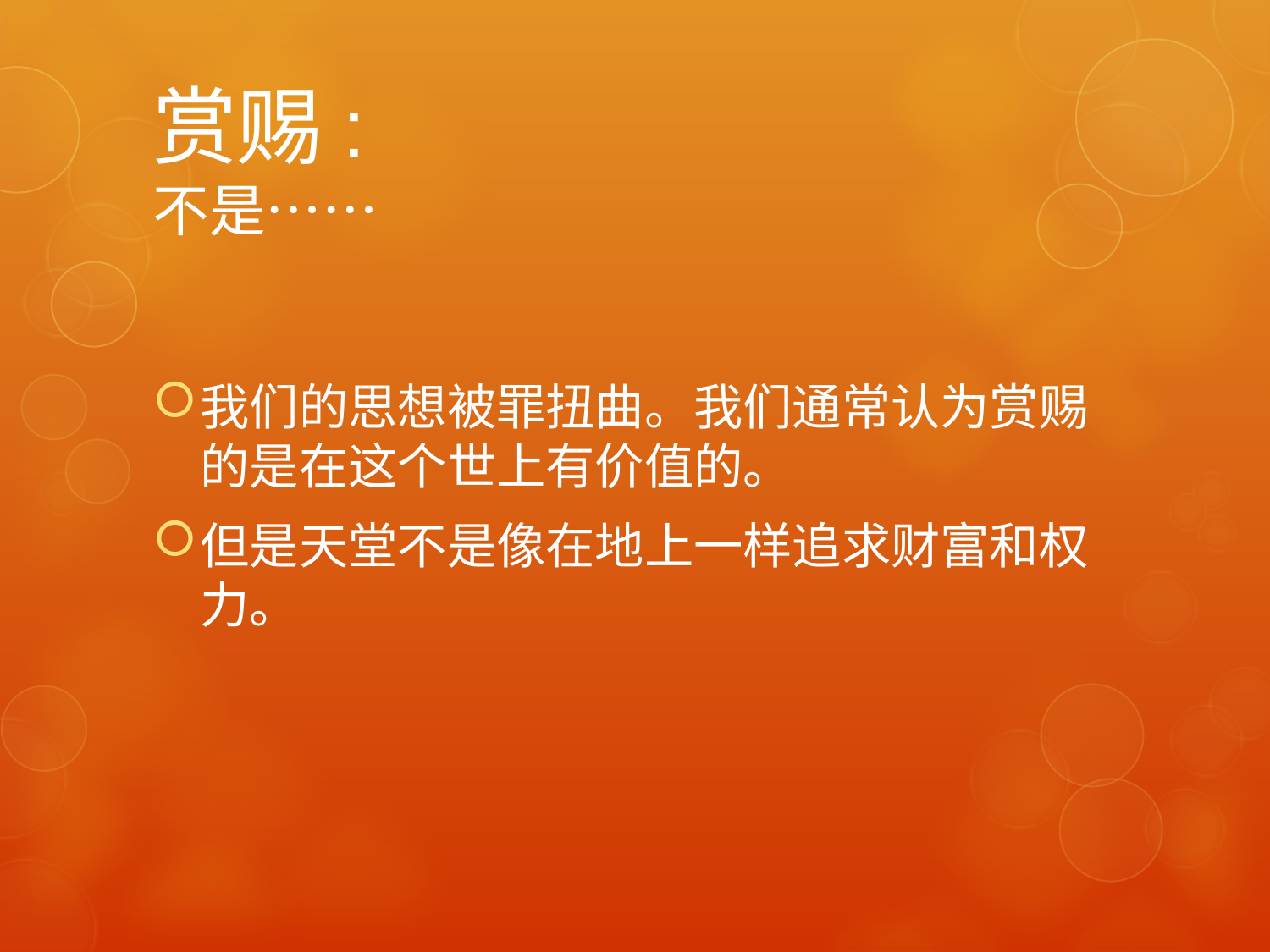

# 赏赐: 不是……
我们的思想被罪扭曲。我们通常认为赏赐的是在这个世上有价值的。
但是天堂不是像在地上一样追求财富和权力。